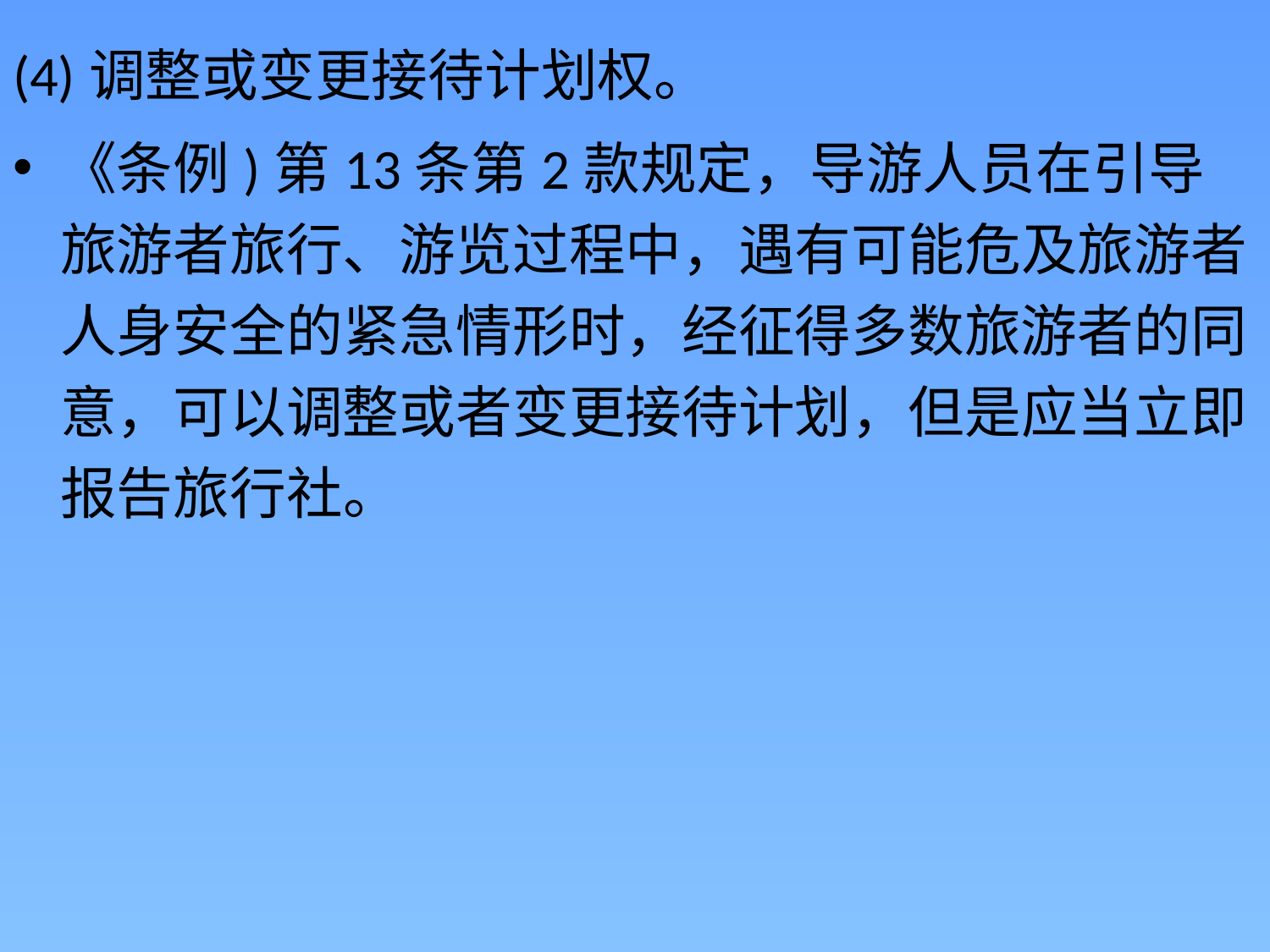

(4)调整或变更接待计划权。
《条例)第13条第2款规定，导游人员在引导旅游者旅行、游览过程中，遇有可能危及旅游者人身安全的紧急情形时，经征得多数旅游者的同意，可以调整或者变更接待计划，但是应当立即报告旅行社。